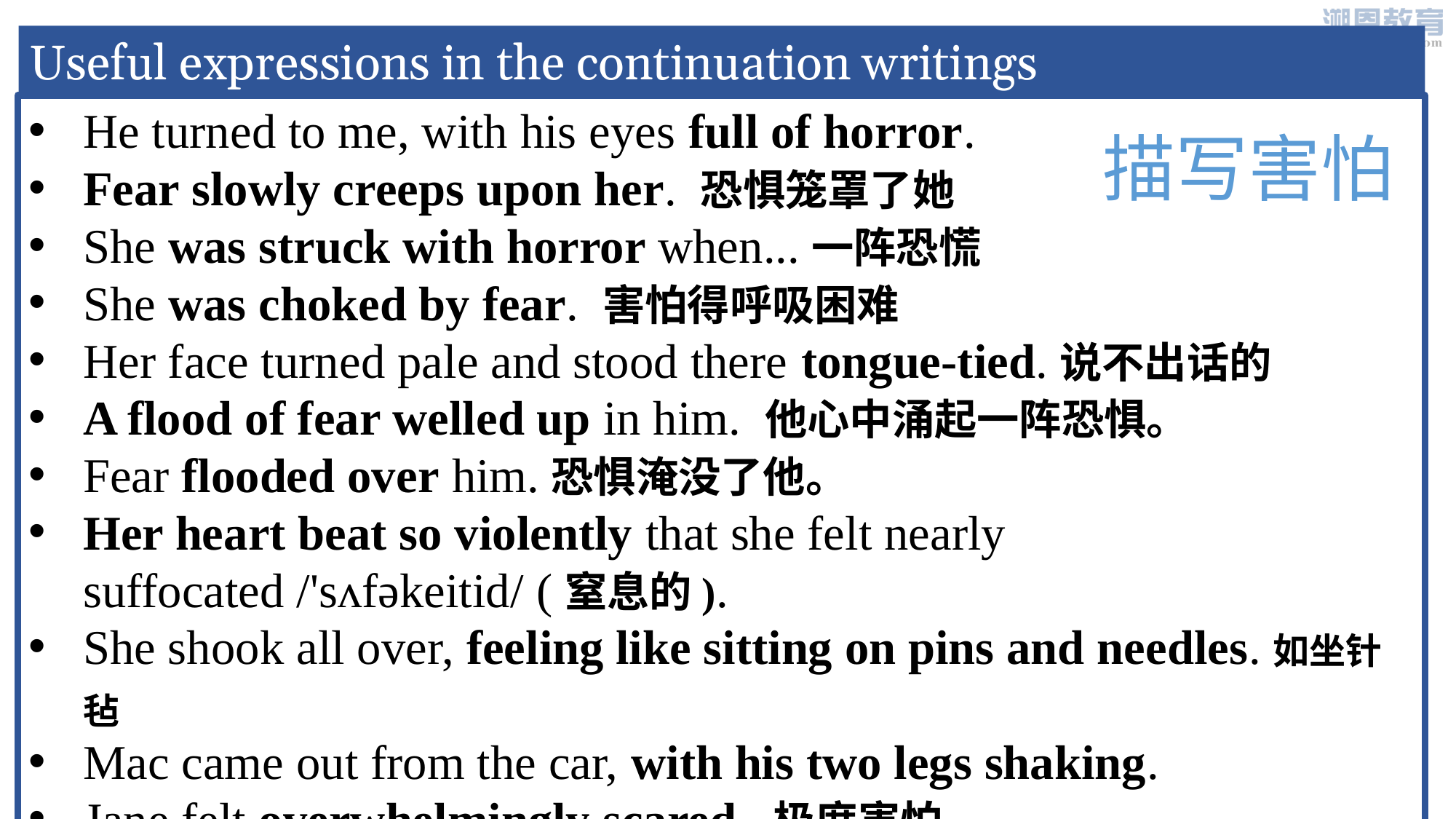

Useful expressions in the continuation writings
He turned to me, with his eyes full of horror.
Fear slowly creeps upon her. 恐惧笼罩了她
She was struck with horror when...一阵恐慌
She was choked by fear. 害怕得呼吸困难
Her face turned pale and stood there tongue-tied.说不出话的
A flood of fear welled up in him. 他心中涌起一阵恐惧。
Fear flooded over him.恐惧淹没了他。
Her heart beat so violently that she felt nearly suffocated /'sʌfəkeitid/ (窒息的).
She shook all over, feeling like sitting on pins and needles.如坐针毡
Mac came out from the car, with his two legs shaking.
Jane felt overwhelmingly scared. 极度害怕
描写害怕